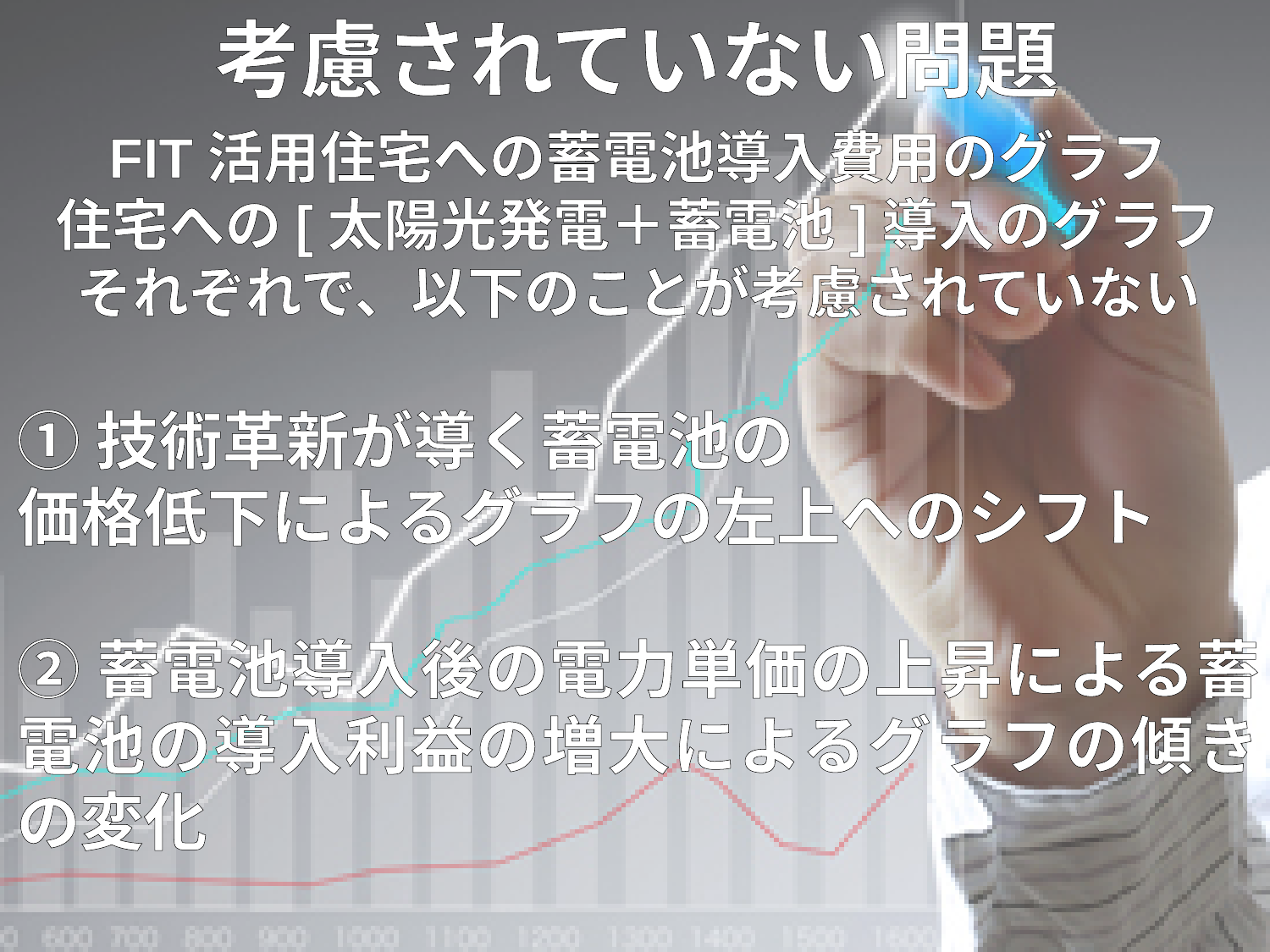

考慮されていない問題
FIT活用住宅への蓄電池導入費用のグラフ
住宅への[太陽光発電＋蓄電池]導入のグラフ
それぞれで、以下のことが考慮されていない

①技術革新が導く蓄電池の
価格低下によるグラフの左上へのシフト

②蓄電池導入後の電力単価の上昇による蓄電池の導入利益の増大によるグラフの傾きの変化